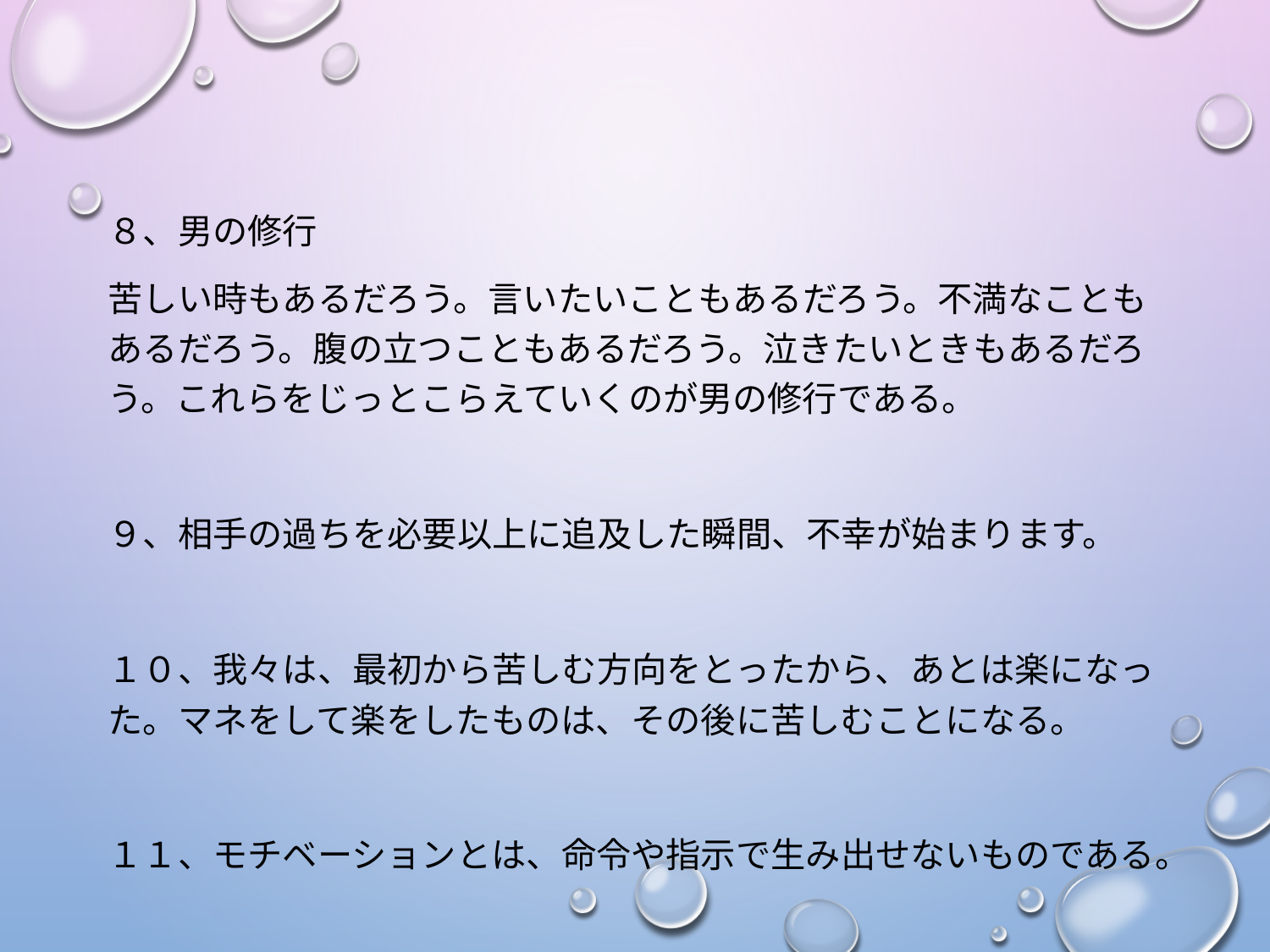

８、男の修行
苦しい時もあるだろう。言いたいこともあるだろう。不満なこともあるだろう。腹の立つこともあるだろう。泣きたいときもあるだろう。これらをじっとこらえていくのが男の修行である。

９、相手の過ちを必要以上に追及した瞬間、不幸が始まります。

１０、我々は、最初から苦しむ方向をとったから、あとは楽になった。マネをして楽をしたものは、その後に苦しむことになる。

１１、モチベーションとは、命令や指示で生み出せないものである。